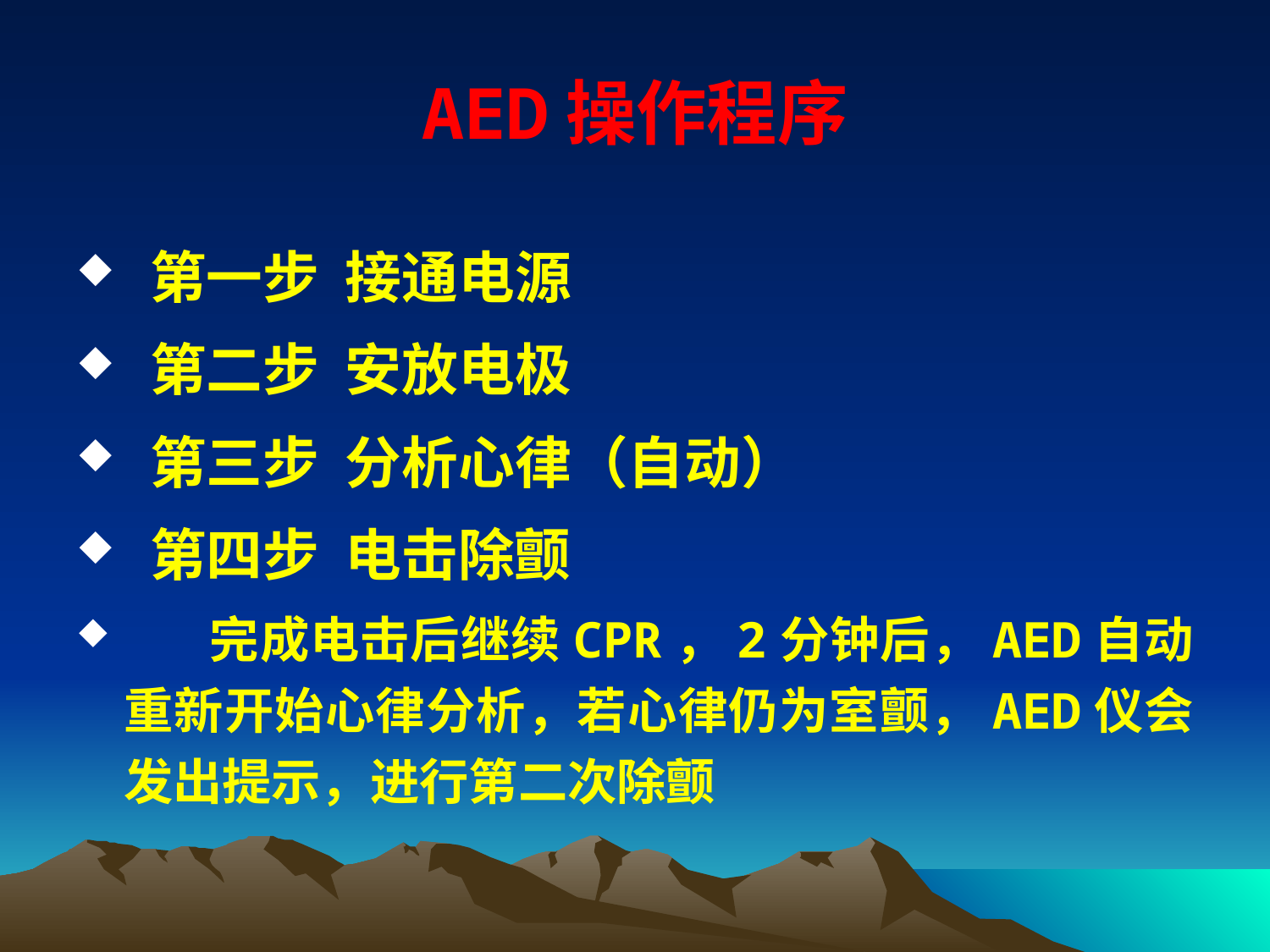

# AED操作程序
 第一步  接通电源
 第二步  安放电极
 第三步  分析心律（自动）
 第四步  电击除颤
      完成电击后继续CPR，2分钟后，AED自动重新开始心律分析，若心律仍为室颤，AED仪会发出提示，进行第二次除颤